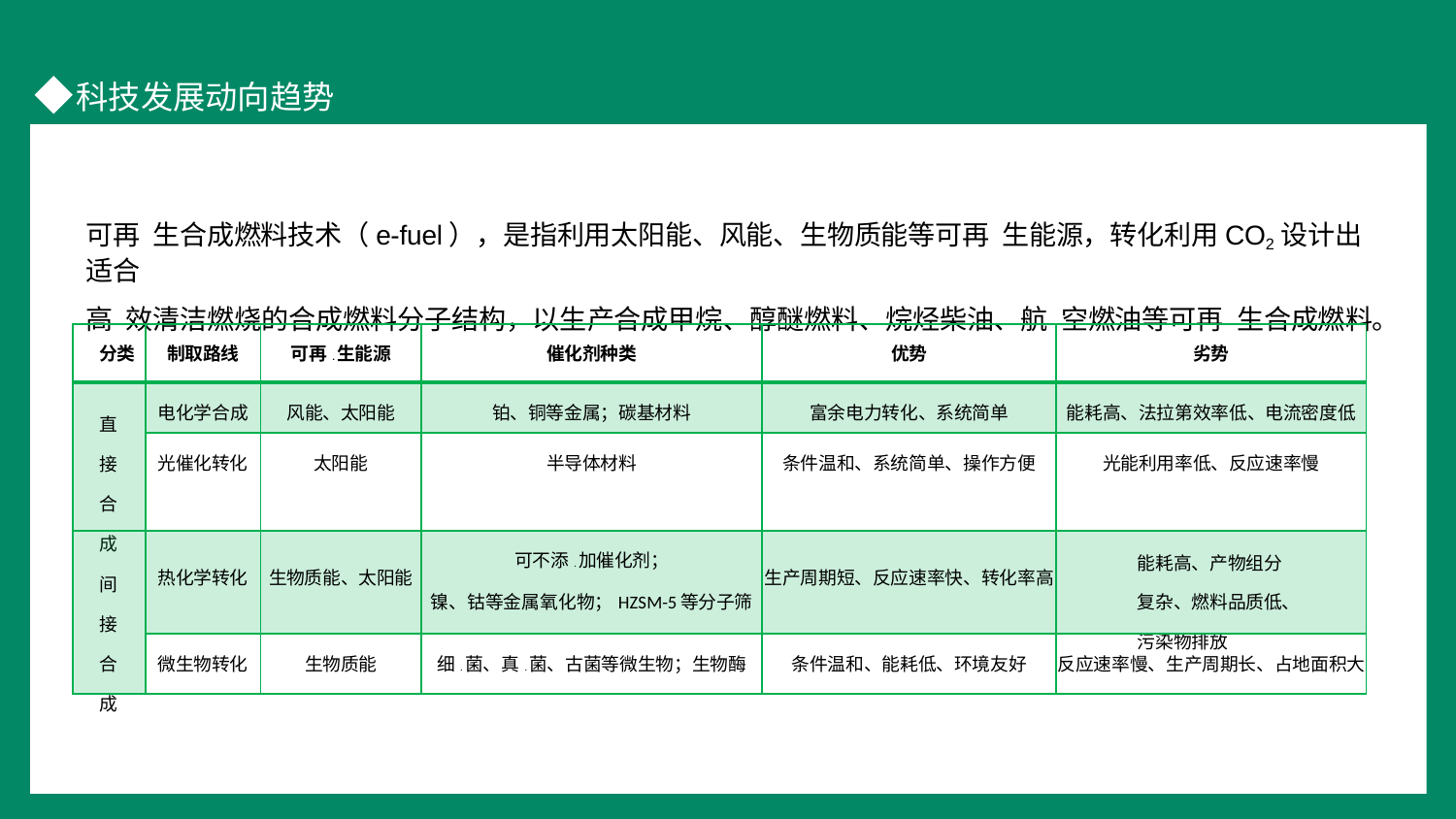

可再.生合成燃料技术（e-fuel），是指利用太阳能、风能、生物质能等可再.生能源，转化利用CO2设计出适合
高.效清洁燃烧的合成燃料分子结构，以生产合成甲烷、醇醚燃料、烷烃柴油、航.空燃油等可再.生合成燃料。
| 分类 | 制取路线 | 可再.生能源 | 催化剂种类 | 优势 | 劣势 |
| --- | --- | --- | --- | --- | --- |
| 直接合成 | 电化学合成 | 风能、太阳能 | 铂、铜等金属；碳基材料 | 富余电力转化、系统简单 | 能耗高、法拉第效率低、电流密度低 |
|  | 光催化转化 | 太阳能 | 半导体材料 | 条件温和、系统简单、操作方便 | 光能利用率低、反应速率慢 |
| 间接合成 | 热化学转化 | 生物质能、太阳能 | 可不添.加催化剂； 镍、钴等金属氧化物；HZS.M-5等分子筛 | 生产周期短、反应速率快、转化率高 | 能耗高、产物组分复杂、燃料品质低、污染物排放 |
|  | 微生物转化 | 生物质能 | 细.菌、真.菌、古菌等微生物；生物酶 | 条件温和、能耗低、环境友好 | 反应速率慢、生产周期长、占地面积大 |